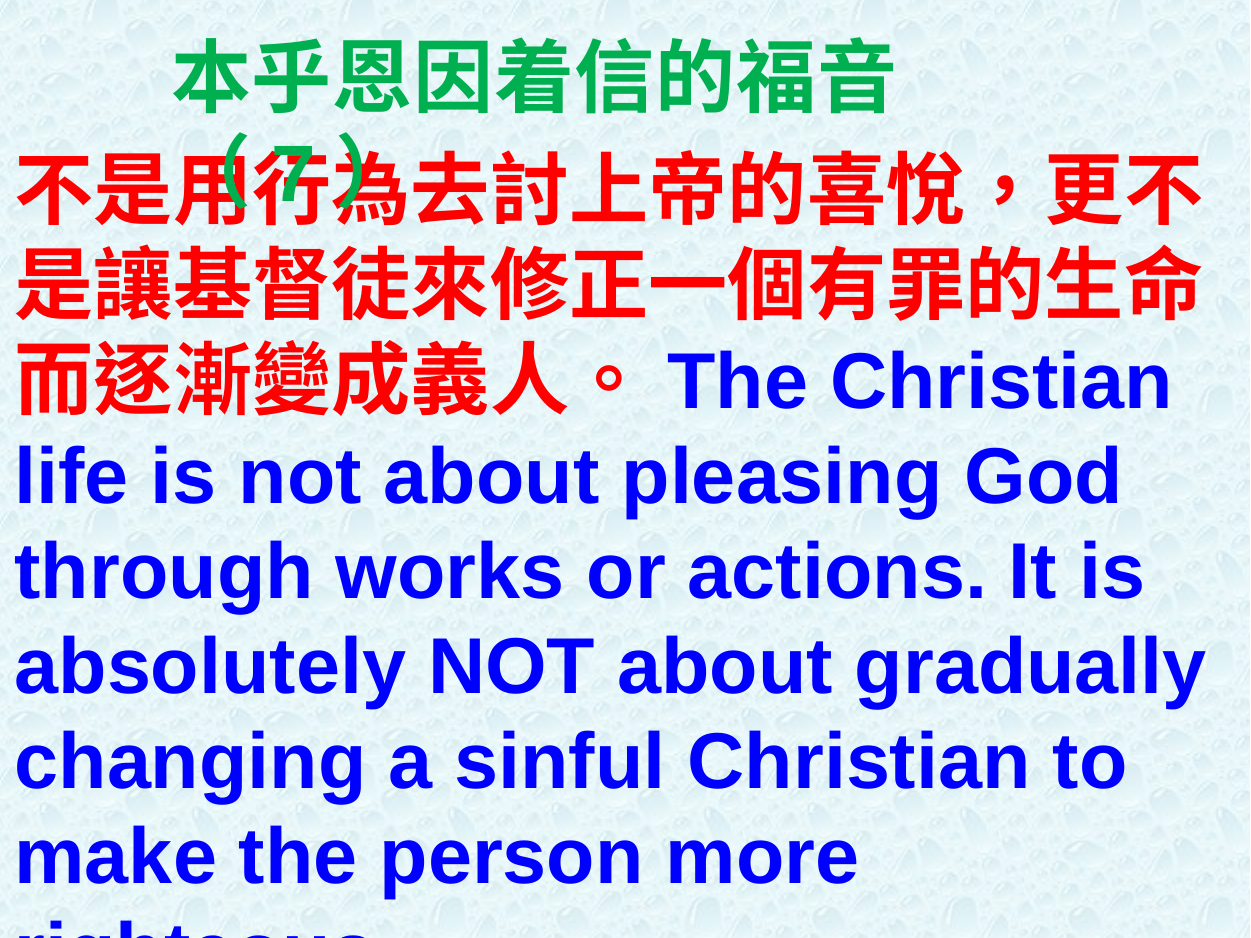

本乎恩因着信的福音（7）
不是用行為去討上帝的喜悅，更不是讓基督徒來修正一個有罪的生命而逐漸變成義人。The Christian life is not about pleasing God through works or actions. It is absolutely NOT about gradually changing a sinful Christian to make the person more righteous.